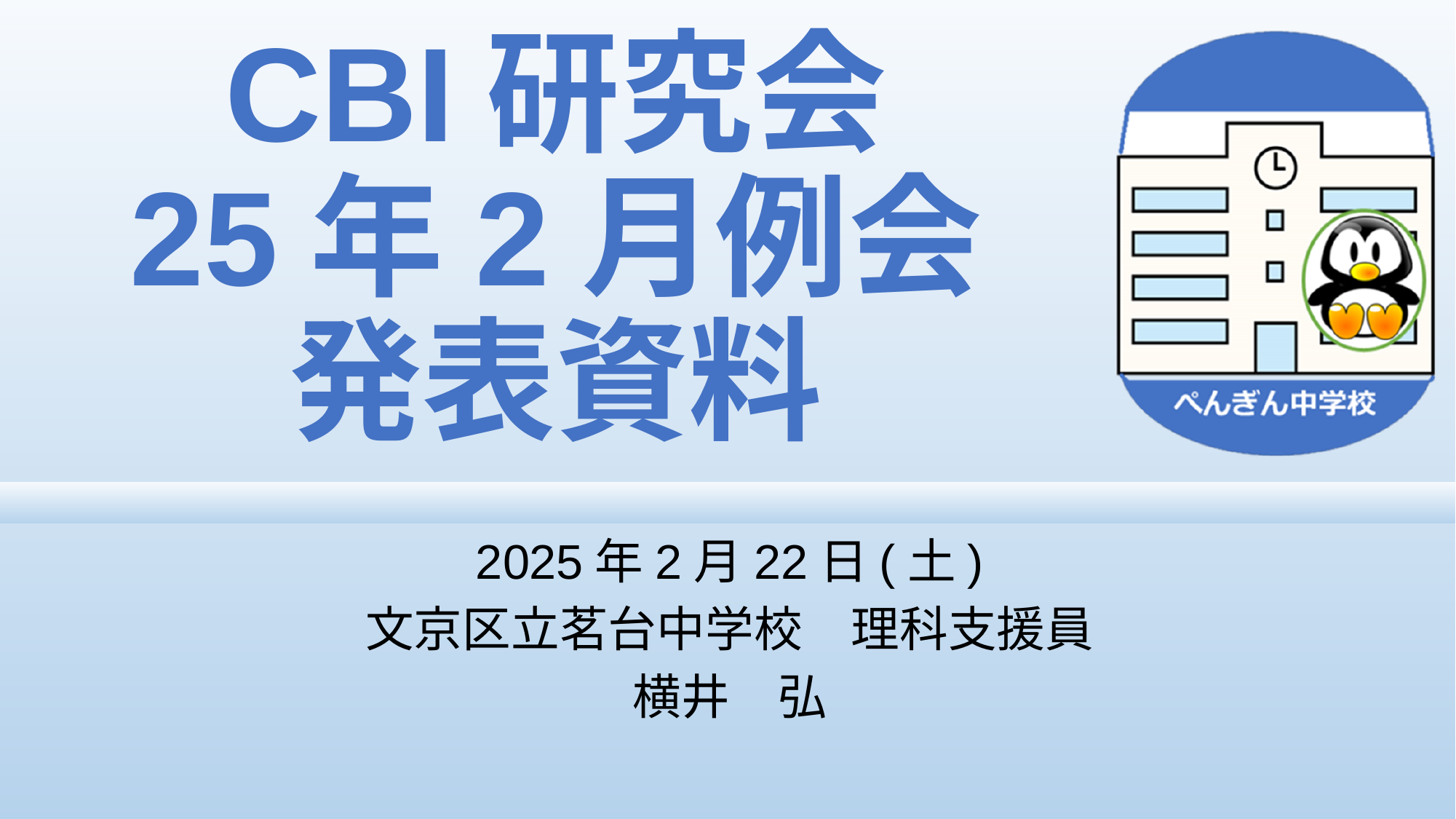

# CBI研究会 25年2月例会 発表資料
2025年2月22日(土)
文京区立茗台中学校　理科支援員
横井　弘